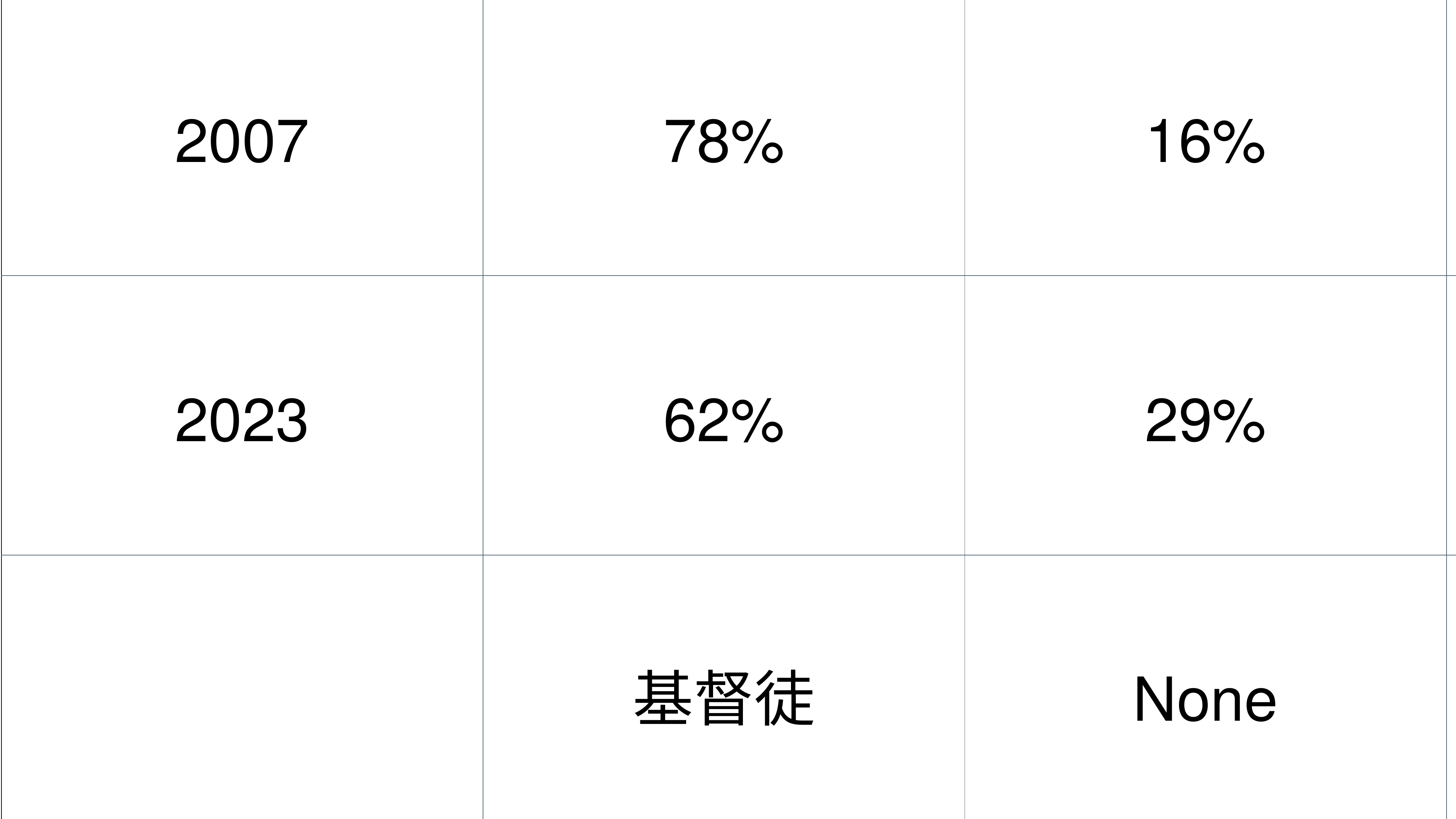

| 2007 | 78% | 16% |  |  |  |
| --- | --- | --- | --- | --- | --- |
| 2023 | 62% | 29% |  |  |  |
|  | 基督徒 | None |  |  |  |